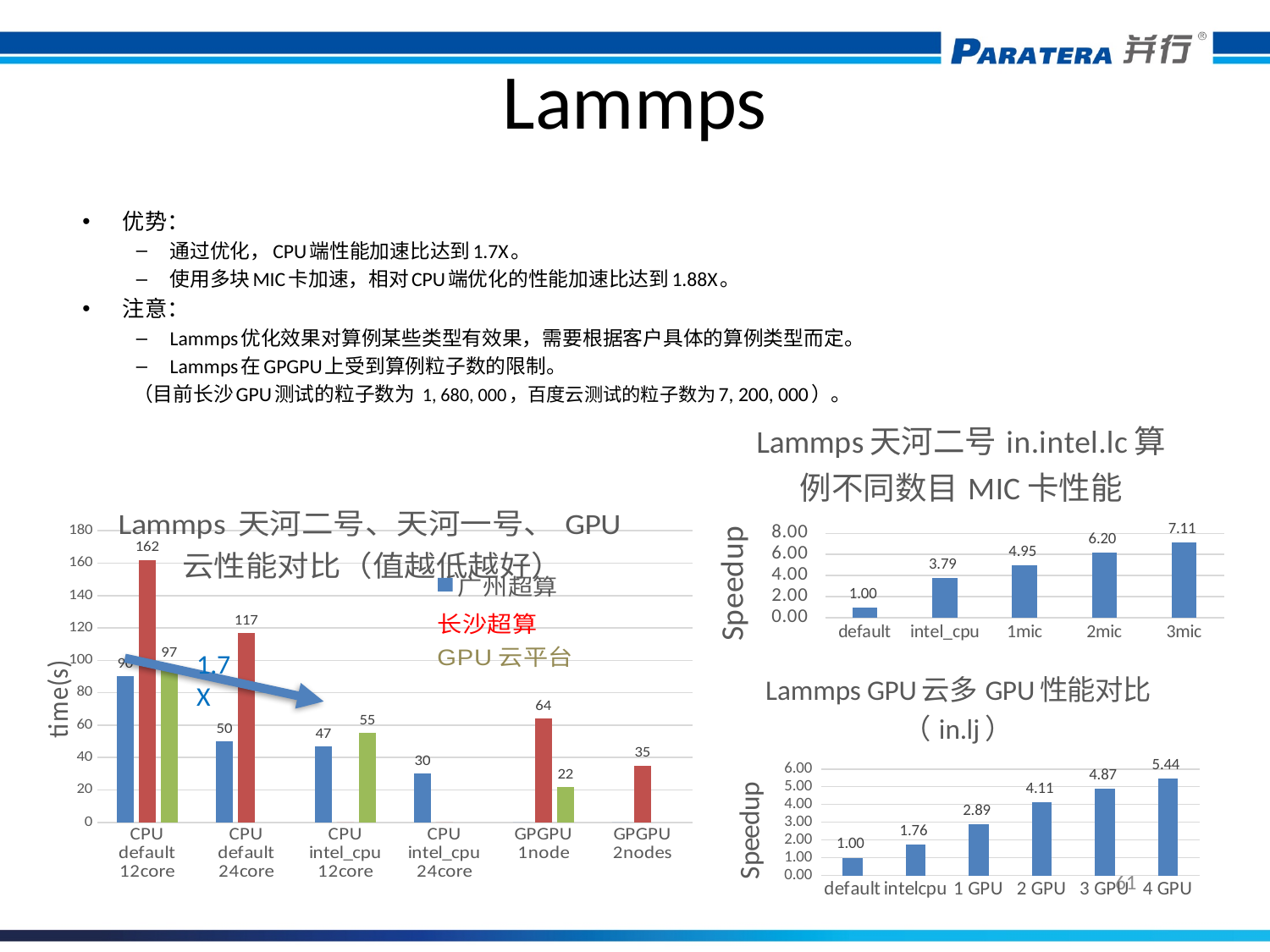

# Lammps
优势：
通过优化，CPU端性能加速比达到1.7X。
使用多块MIC卡加速，相对CPU端优化的性能加速比达到1.88X。
注意：
Lammps优化效果对算例某些类型有效果，需要根据客户具体的算例类型而定。
Lammps在GPGPU上受到算例粒子数的限制。
（目前长沙GPU测试的粒子数为 1, 680, 000，百度云测试的粒子数为7, 200, 000）。

### Chart: Lammps天河二号in.intel.lc算例不同数目MIC卡性能

| Category |  |
|---|---|
| default | 1.0 |
| intel_cpu | 3.789405630279258 |
| 1mic | 4.952289988703888 |
| 2mic | 6.204865026580435 |
| 3mic | 7.114735064386727 |

### Chart: Lammps 天河二号、天河一号、GPU云性能对比（值越低越好）

| Category | 广州超算 | 长沙超算 | 百度云 |
|---|---|---|---|
| CPU default 12core | 90.0 | 162.0 | 97.0 |
| CPU default 24core | 50.0 | 117.0 | None |
| CPU intel_cpu 12core | 47.0 | 0.0 | 55.0 |
| CPU intel_cpu 24core | 30.0 | 0.0 | None |
| GPGPU 1node | 0.0 | 64.0 | 22.0 |
| GPGPU 2nodes | 0.0 | 35.0 | None |
1.7X

### Chart: Lammps GPU云多GPU性能对比（in.lj）

| Category |  |
|---|---|
| default | 1.0 |
| intelcpu | 1.761904761904762 |
| 1 GPU | 2.890624999999999 |
| 2 GPU | 4.111111111111111 |
| 3 GPU | 4.868421052631579 |
| 4 GPU | 5.441176470588235 |
61